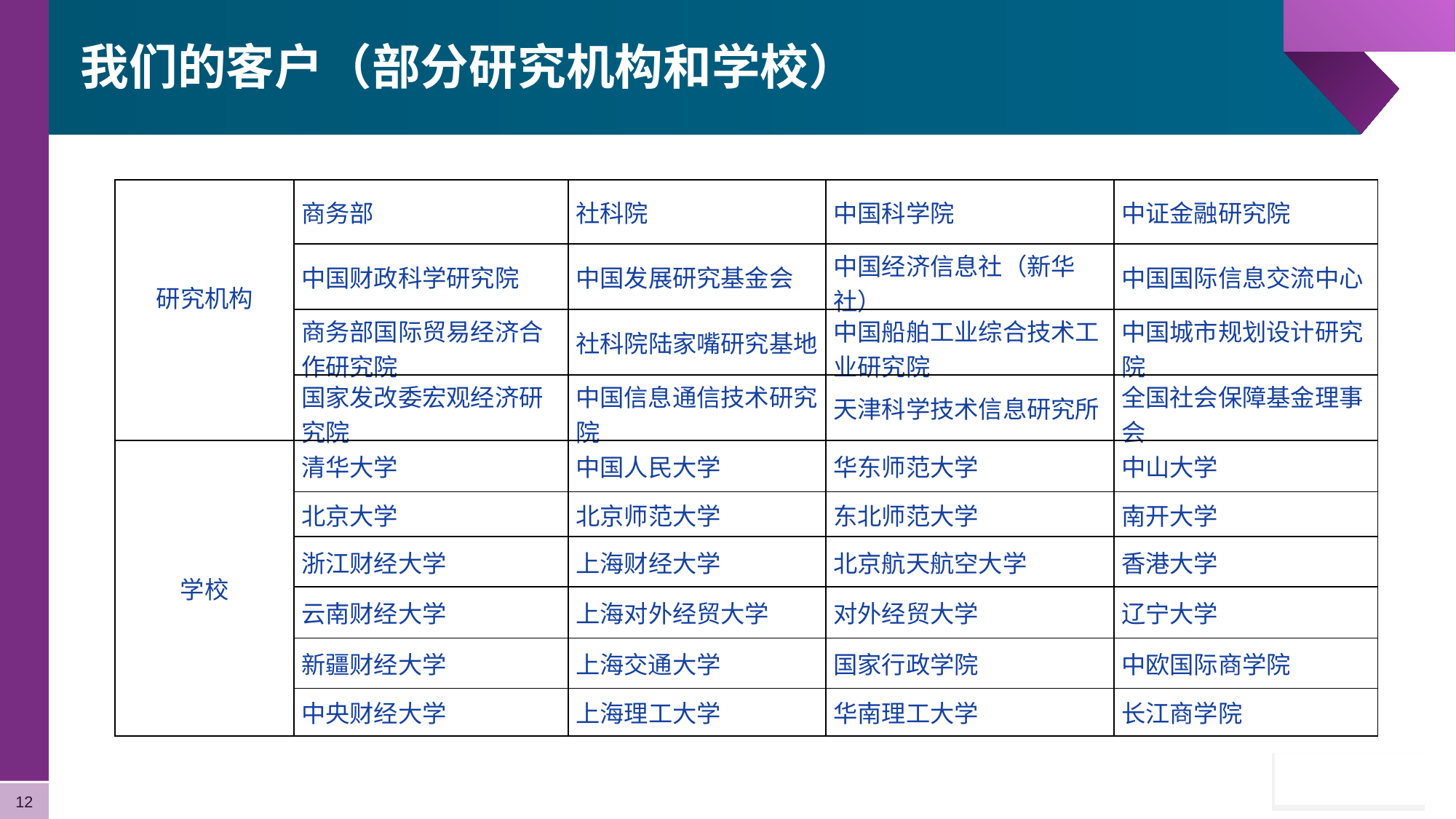

我们的客户（部分研究机构和学校）

| 研究机构 | 商务部 | 社科院 | 中国科学院 | 中证金融研究院 |
| --- | --- | --- | --- | --- |
|  | 中国财政科学研究院 | 中国发展研究基金会 | 中国经济信息社（新华社） | 中国国际信息交流中心 |
|  | 商务部国际贸易经济合作研究院 | 社科院陆家嘴研究基地 | 中国船舶工业综合技术工业研究院 | 中国城市规划设计研究院 |
|  | 国家发改委宏观经济研究院 | 中国信息通信技术研究院 | 天津科学技术信息研究所 | 全国社会保障基金理事会 |
| 学校 | 清华大学 | 中国人民大学 | 华东师范大学​ | 中山大学 |
|  | 北京大学 | 北京师范大学 | 东北师范大学 | 南开大学 |
| 研究机构 | 浙江财经大学​ | 上海财经大学 | 北京航天航空大学​ | 香港大学 |
|  | 云南财经大学​ | 上海对外经贸大学 | 对外经贸大学 | 辽宁大学 |
|  | 新疆财经大学 | 上海交通大学​ | 国家行政学院 | 中欧国际商学院 |
|  | 中央财经大学 | 上海理工大学​ | 华南理工大学​ | 长江商学院 |